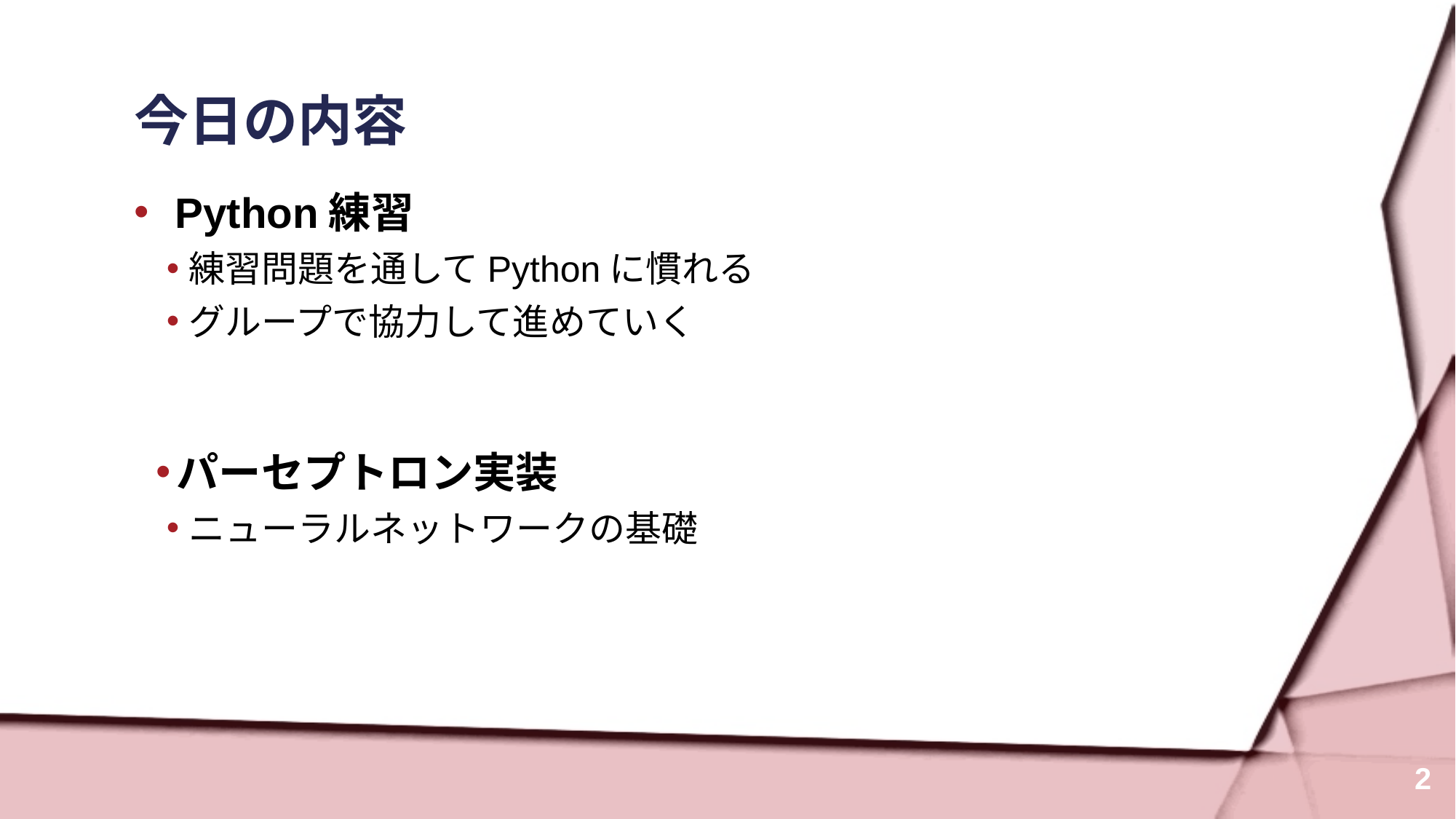

# 今日の内容
Python練習
練習問題を通してPythonに慣れる
グループで協力して進めていく

パーセプトロン実装
ニューラルネットワークの基礎

2